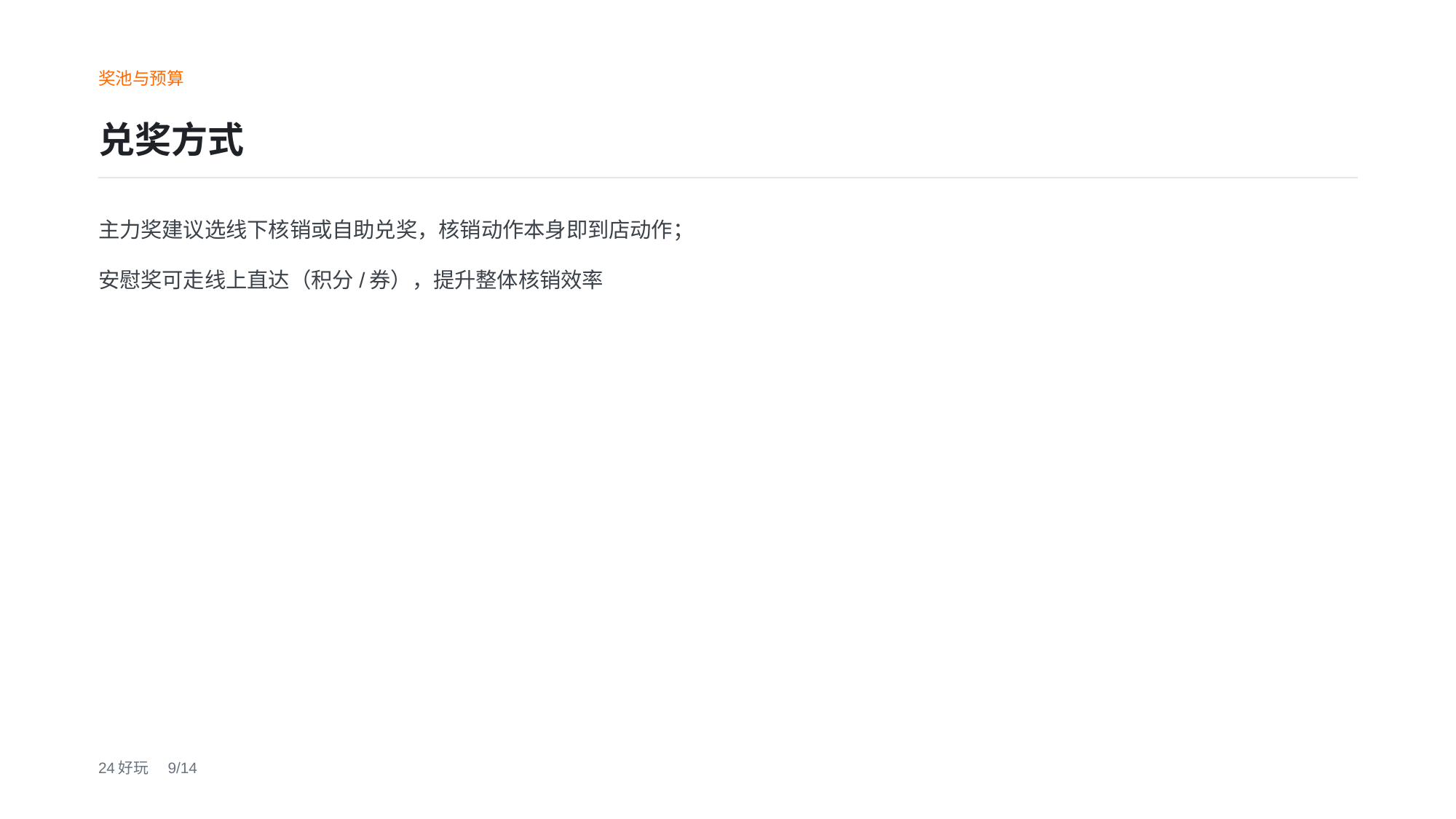

奖池与预算
兑奖方式

主力奖建议选线下核销或自助兑奖，核销动作本身即到店动作；
安慰奖可走线上直达（积分/券），提升整体核销效率
24好玩　9/14